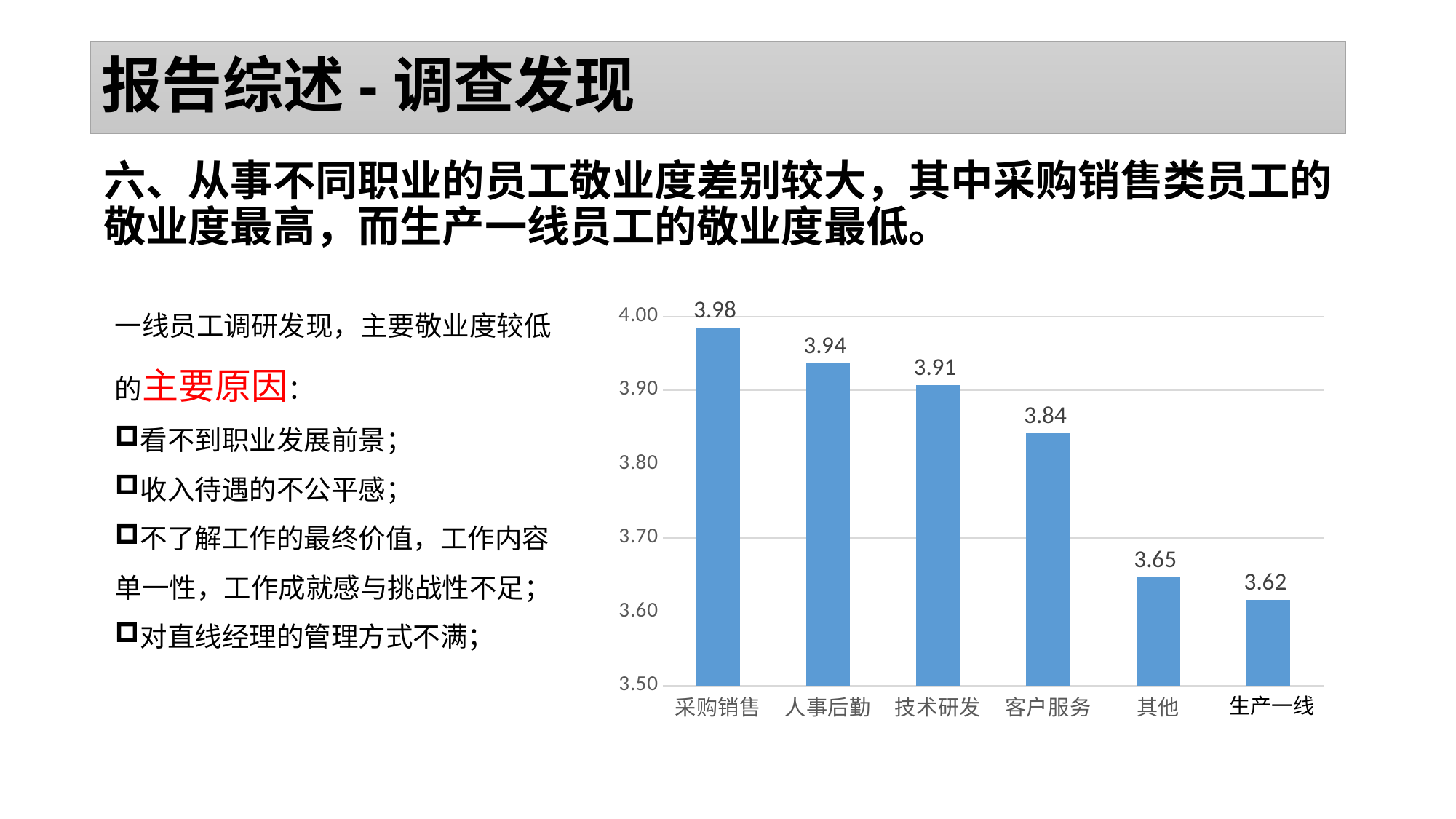

# 报告综述-调查发现
六、从事不同职业的员工敬业度差别较大，其中采购销售类员工的敬业度最高，而生产一线员工的敬业度最低。
一线员工调研发现，主要敬业度较低的主要原因：
看不到职业发展前景；
收入待遇的不公平感；
不了解工作的最终价值，工作内容单一性，工作成就感与挑战性不足；
对直线经理的管理方式不满；

### Chart

| Category | 整体敬业度 |
|---|---|
| 采购销售 | 3.984782608695654 |
| 人事后勤 | 3.9366666666666656 |
| 技术研发 | 3.906432748538014 |
| 客户服务 | 3.8413043478260884 |
| 其他 | 3.646527777777781 |
| 基层管理 | 3.6157608695652175 |
生产一线